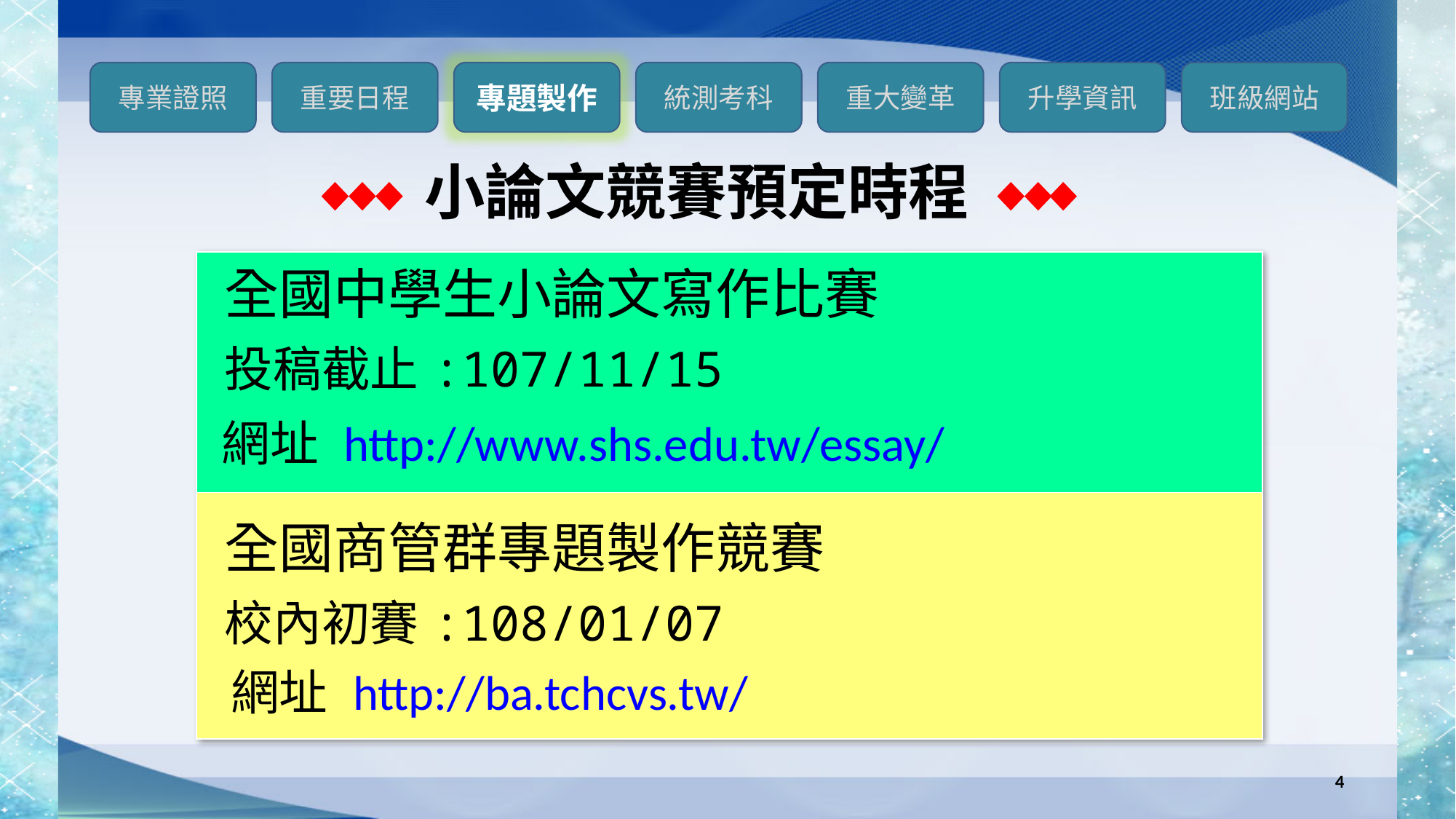

小論文競賽預定時程

| 全國中學生小論文寫作比賽 投稿截止:107/11/15 網址 http://www.shs.edu.tw/essay/ |
| --- |
| 全國商管群專題製作競賽 校內初賽:108/01/07 網址 http://ba.tchcvs.tw/ |
4